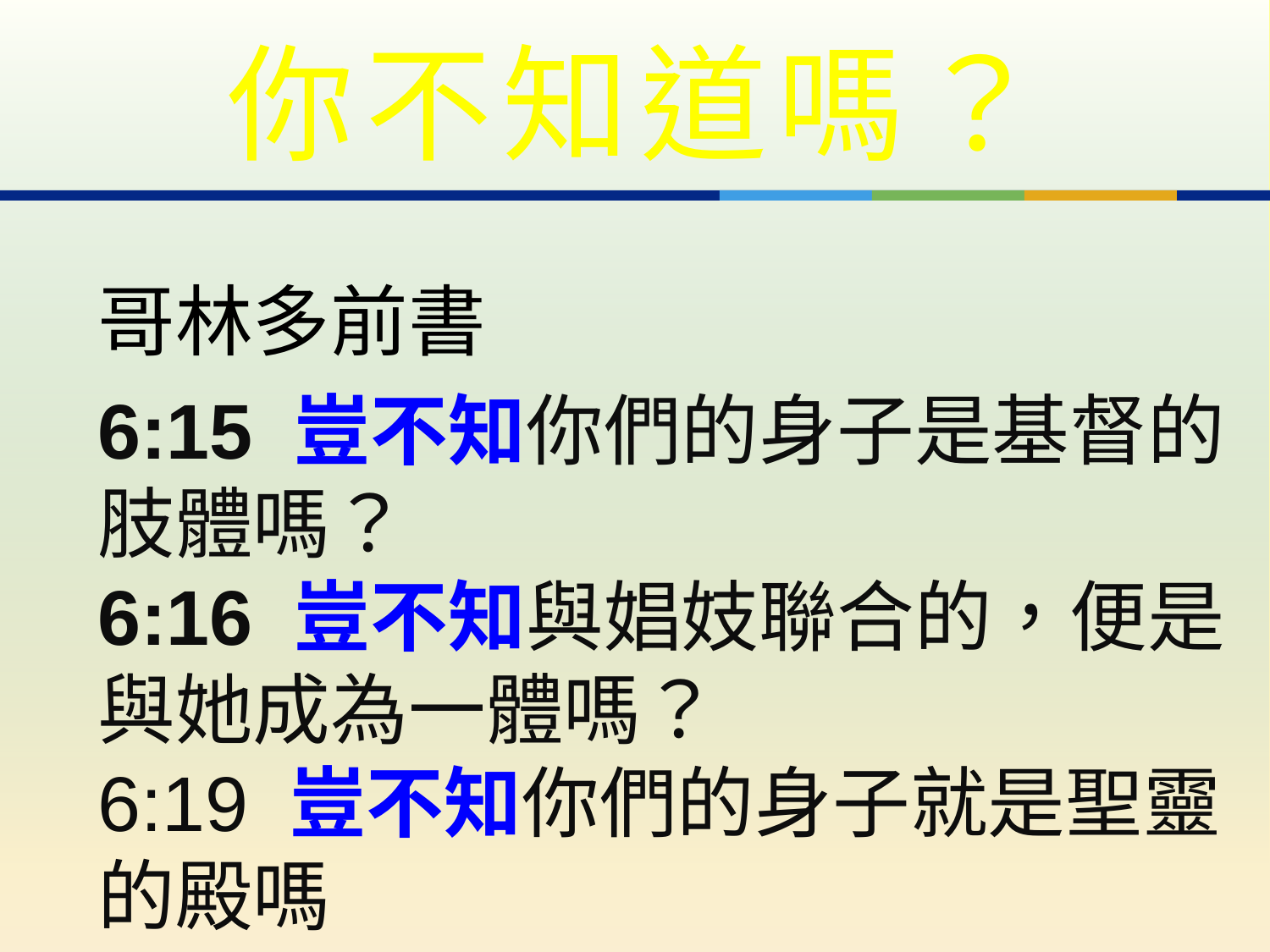

# 你不知道嗎？
哥林多前書
6:15 豈不知你們的身子是基督的肢體嗎？
6:16 豈不知與娼妓聯合的，便是與她成為一體嗎？
6:19 豈不知你們的身子就是聖靈的殿嗎